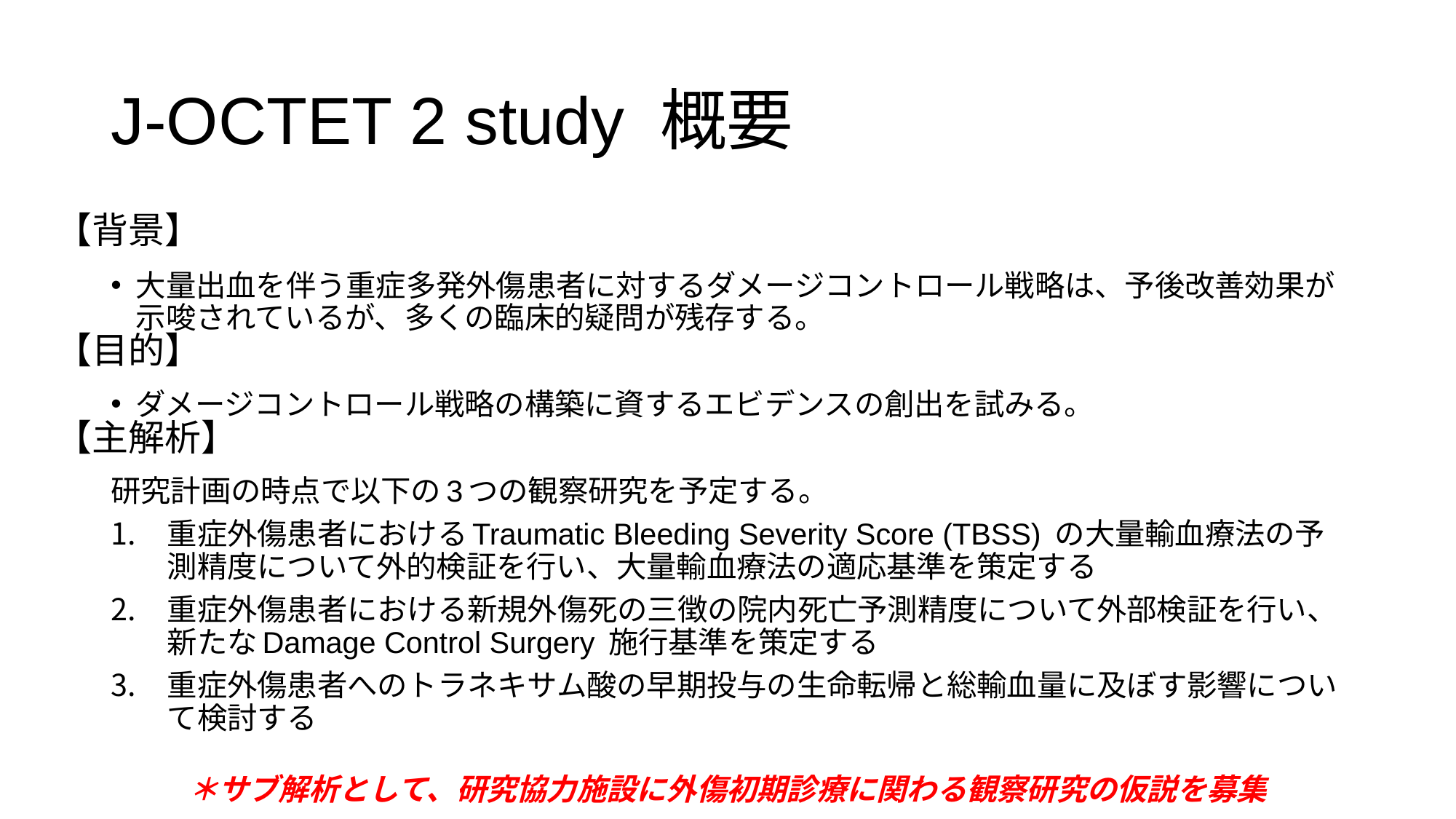

# J-OCTET 2 study 概要
【背景】

大量出血を伴う重症多発外傷患者に対するダメージコントロール戦略は、予後改善効果が示唆されているが、多くの臨床的疑問が残存する。

ダメージコントロール戦略の構築に資するエビデンスの創出を試みる。

研究計画の時点で以下の3つの観察研究を予定する。
重症外傷患者におけるTraumatic Bleeding Severity Score (TBSS) の大量輸血療法の予測精度について外的検証を行い、大量輸血療法の適応基準を策定する
重症外傷患者における新規外傷死の三徴の院内死亡予測精度について外部検証を行い、新たなDamage Control Surgery 施行基準を策定する
重症外傷患者へのトラネキサム酸の早期投与の生命転帰と総輸血量に及ぼす影響について検討する

＊サブ解析として、研究協力施設に外傷初期診療に関わる観察研究の仮説を募集

【目的】
【主解析】